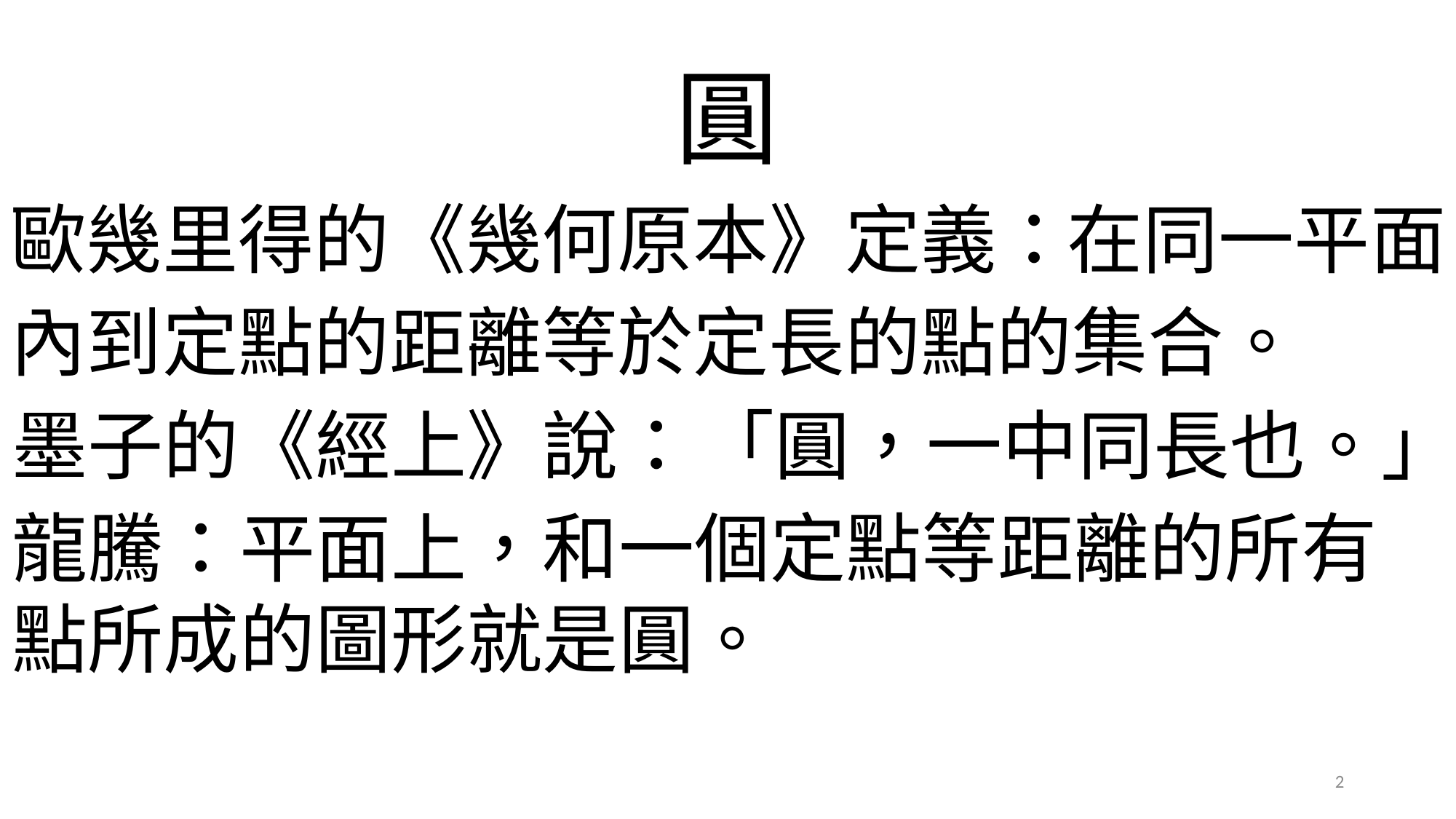

圓
歐幾里得的《幾何原本》定義：
在同一平面
內到定點的距離等於定長的點的集合。
墨子的《經上》說：
「圓，一中同長也。」
龍騰：平面上，和一個定點等距離的所有點所成的圖形就是圓。
2